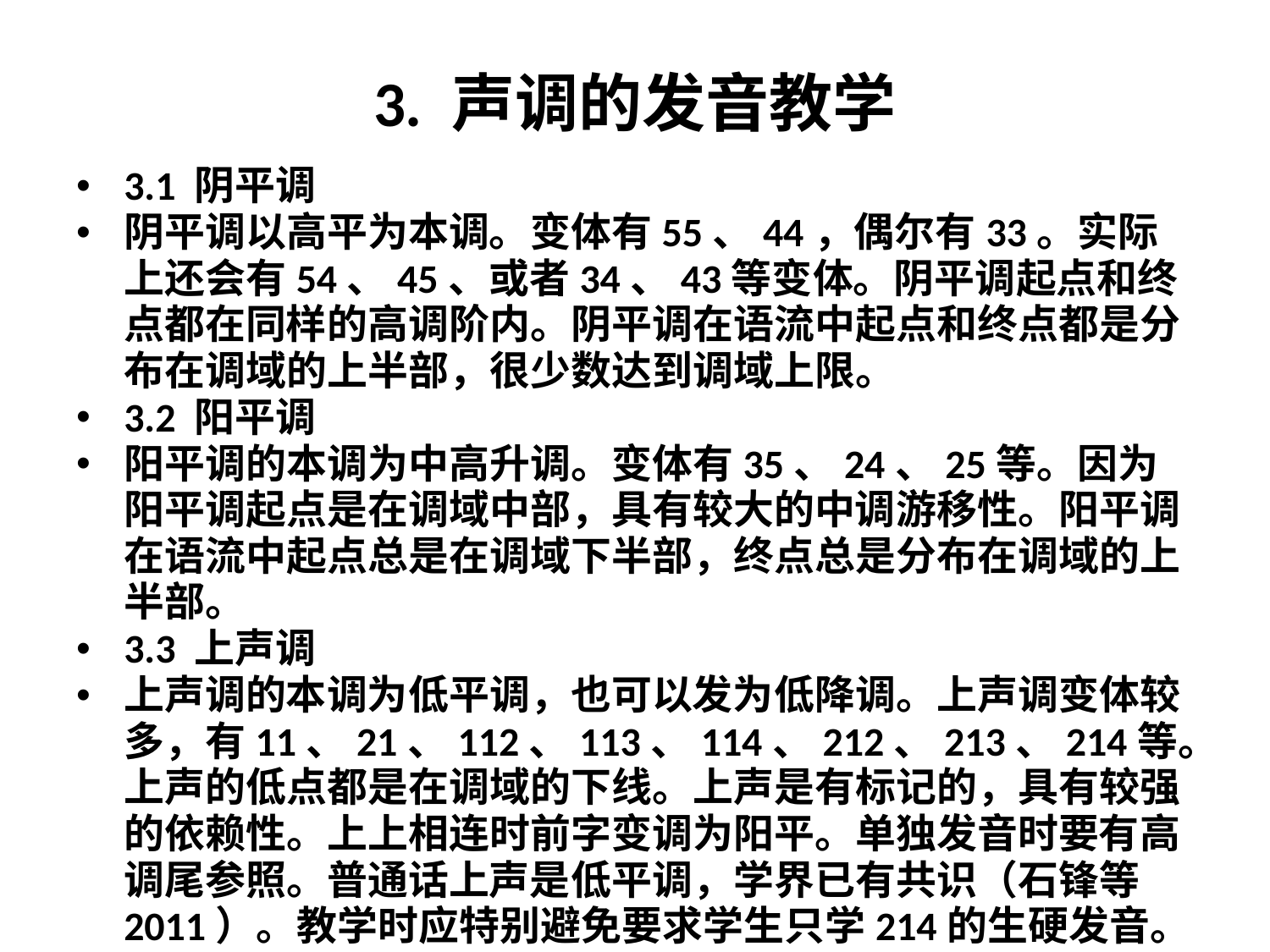

# 3. 声调的发音教学
3.1 阴平调
阴平调以高平为本调。变体有55、44，偶尔有33。实际上还会有54、45、或者34、43等变体。阴平调起点和终点都在同样的高调阶内。阴平调在语流中起点和终点都是分布在调域的上半部，很少数达到调域上限。
3.2 阳平调
阳平调的本调为中高升调。变体有35、24、25等。因为阳平调起点是在调域中部，具有较大的中调游移性。阳平调在语流中起点总是在调域下半部，终点总是分布在调域的上半部。
3.3 上声调
上声调的本调为低平调，也可以发为低降调。上声调变体较多，有11、21、112、113、114、212、213、214等。上声的低点都是在调域的下线。上声是有标记的，具有较强的依赖性。上上相连时前字变调为阳平。单独发音时要有高调尾参照。普通话上声是低平调，学界已有共识（石锋等2011）。教学时应特别避免要求学生只学214的生硬发音。